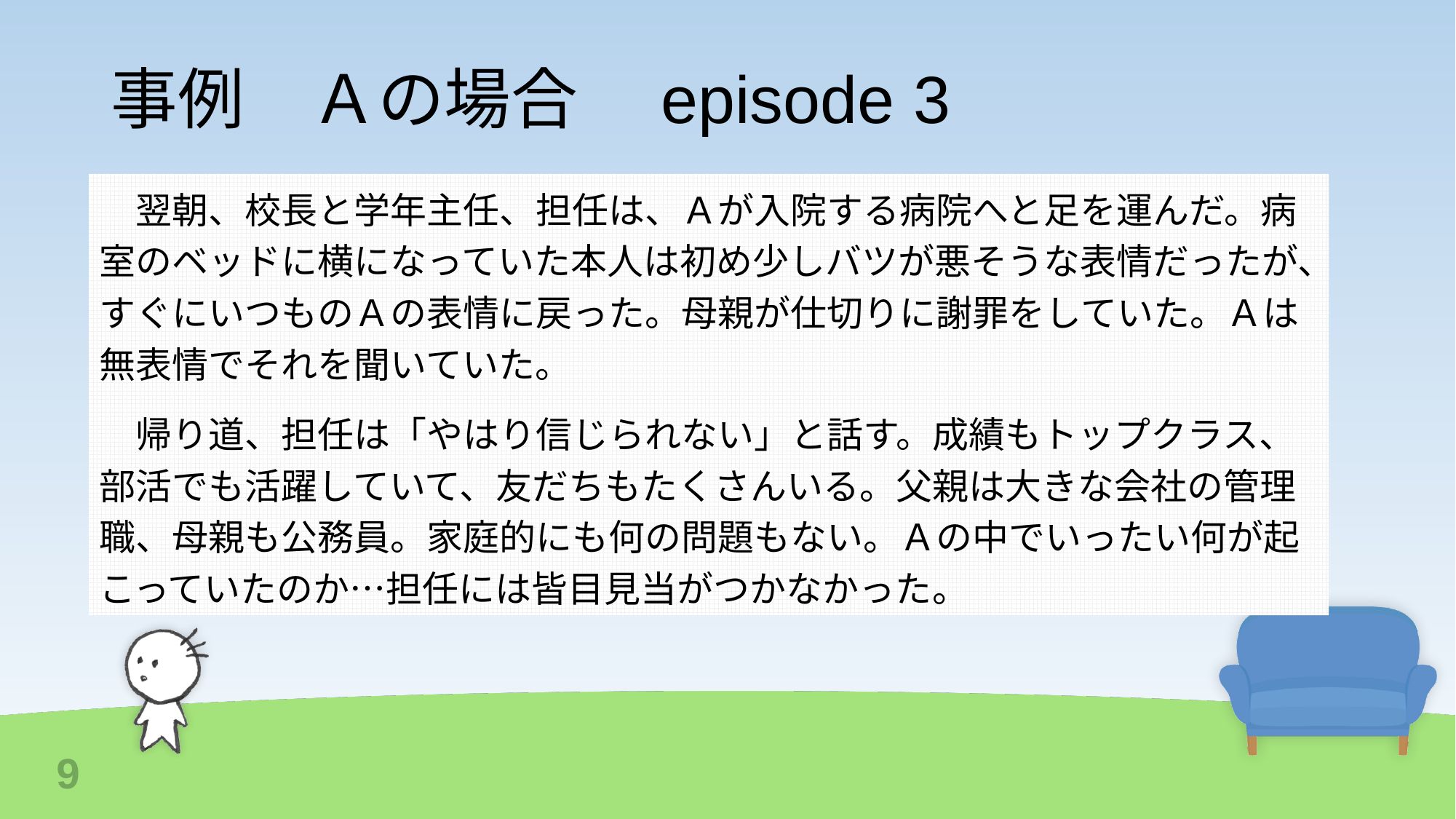

# 事例　Ａの場合　episode 3
　翌朝、校長と学年主任、担任は、Ａが入院する病院へと足を運んだ。病室のベッドに横になっていた本人は初め少しバツが悪そうな表情だったが、すぐにいつものＡの表情に戻った。母親が仕切りに謝罪をしていた。Ａは無表情でそれを聞いていた。
　帰り道、担任は「やはり信じられない」と話す。成績もトップクラス、部活でも活躍していて、友だちもたくさんいる。父親は大きな会社の管理職、母親も公務員。家庭的にも何の問題もない。Ａの中でいったい何が起こっていたのか…担任には皆目見当がつかなかった。
9